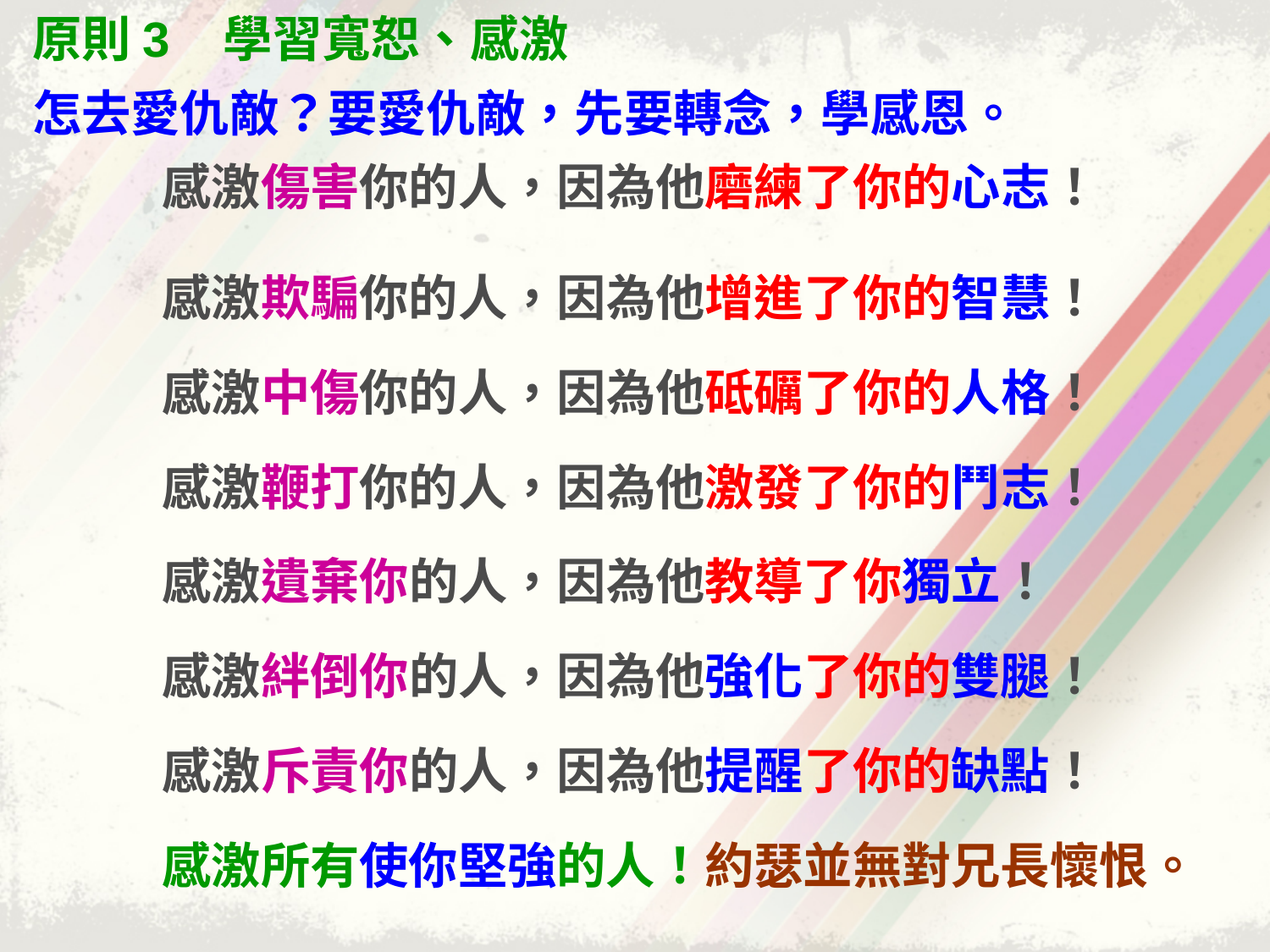

原則3   學習寬恕、感激
怎去愛仇敵？要愛仇敵，先要轉念，學感恩。
感激傷害你的人，因為他磨練了你的心志！
感激欺騙你的人，因為他增進了你的智慧！
感激中傷你的人，因為他砥礪了你的人格！
感激鞭打你的人，因為他激發了你的鬥志！
感激遺棄你的人，因為他教導了你獨立！
感激絆倒你的人，因為他強化了你的雙腿！
感激斥責你的人，因為他提醒了你的缺點！
感激所有使你堅強的人！約瑟並無對兄長懷恨。